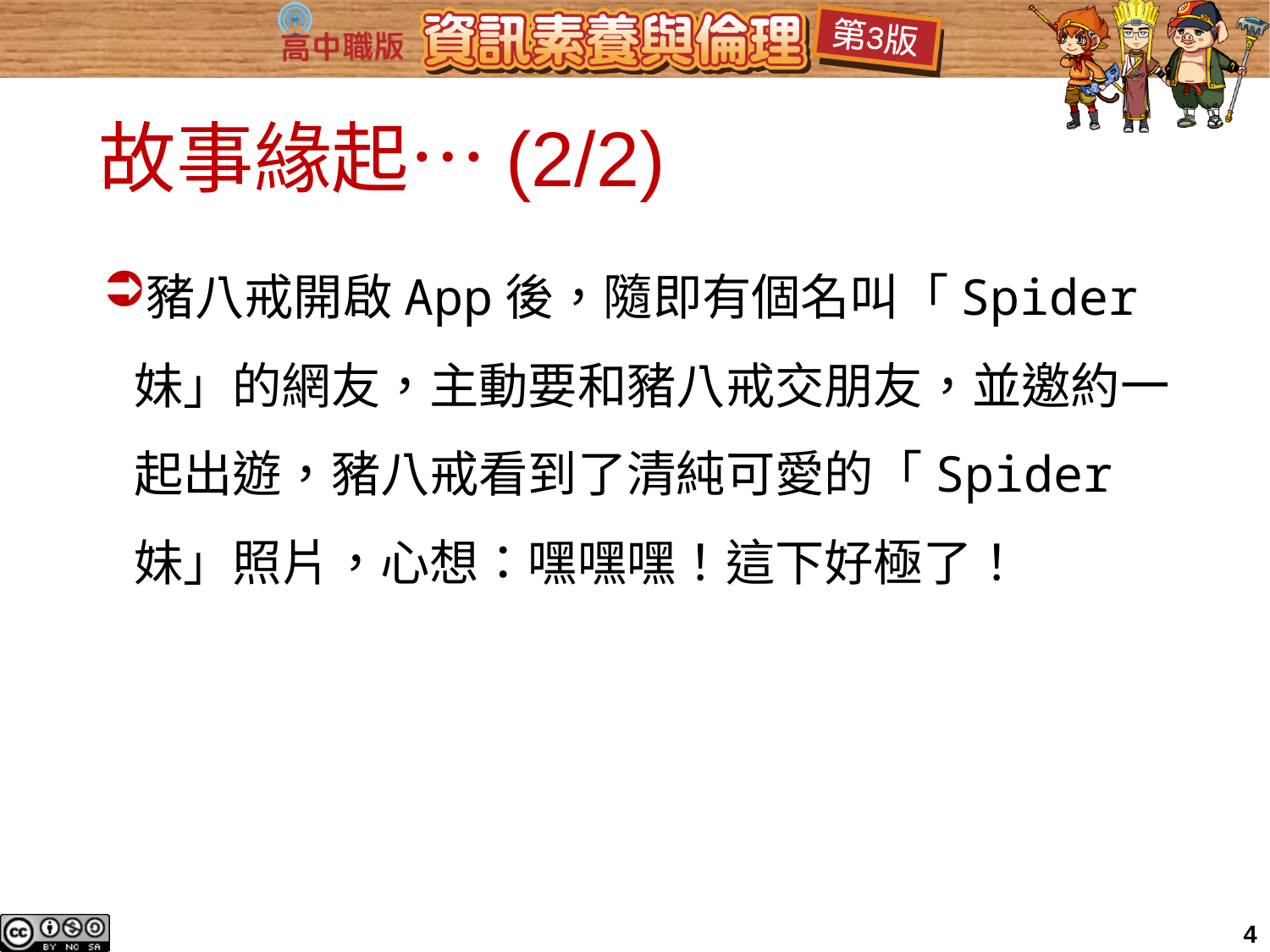

# 故事緣起…(2/2)
豬八戒開啟App後，隨即有個名叫「Spider妹」的網友，主動要和豬八戒交朋友，並邀約一起出遊，豬八戒看到了清純可愛的「Spider 妹」照片，心想：嘿嘿嘿！這下好極了！

4